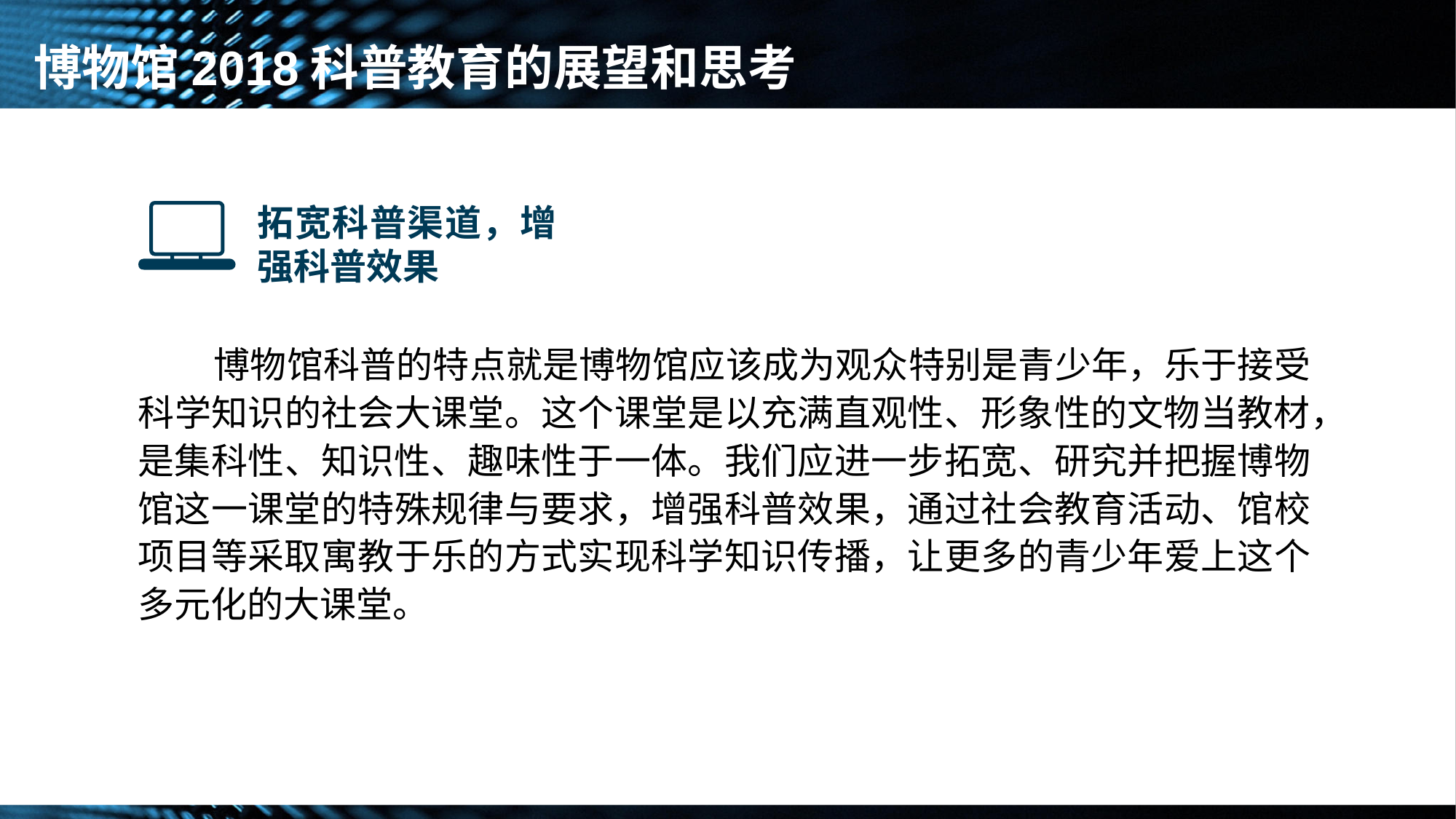

# 博物馆2018科普教育的展望和思考
拓宽科普渠道，增强科普效果

        博物馆科普的特点就是博物馆应该成为观众特别是青少年，乐于接受科学知识的社会大课堂。这个课堂是以充满直观性、形象性的文物当教材，是集科性、知识性、趣味性于一体。我们应进一步拓宽、研究并把握博物馆这一课堂的特殊规律与要求，增强科普效果，通过社会教育活动、馆校项目等采取寓教于乐的方式实现科学知识传播，让更多的青少年爱上这个多元化的大课堂。